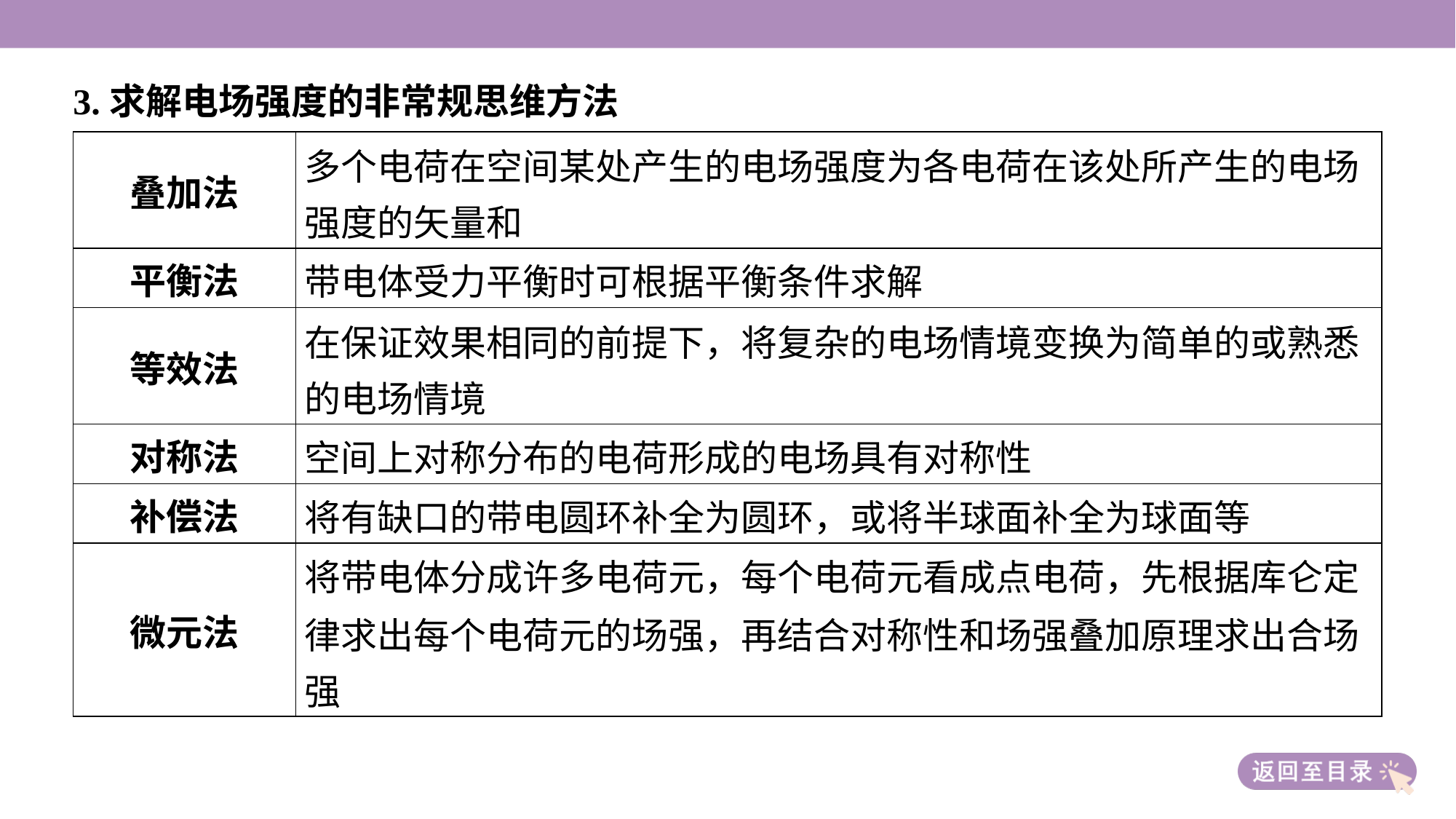

3.求解电场强度的非常规思维方法
| 叠加法 | 多个电荷在空间某处产生的电场强度为各电荷在该处所产生的电场 强度的矢量和 |
| --- | --- |
| 平衡法 | 带电体受力平衡时可根据平衡条件求解 |
| 等效法 | 在保证效果相同的前提下，将复杂的电场情境变换为简单的或熟悉 的电场情境 |
| 对称法 | 空间上对称分布的电荷形成的电场具有对称性 |
| 补偿法 | 将有缺口的带电圆环补全为圆环，或将半球面补全为球面等 |
| 微元法 | 将带电体分成许多电荷元，每个电荷元看成点电荷，先根据库仑定 律求出每个电荷元的场强，再结合对称性和场强叠加原理求出合场 强 |